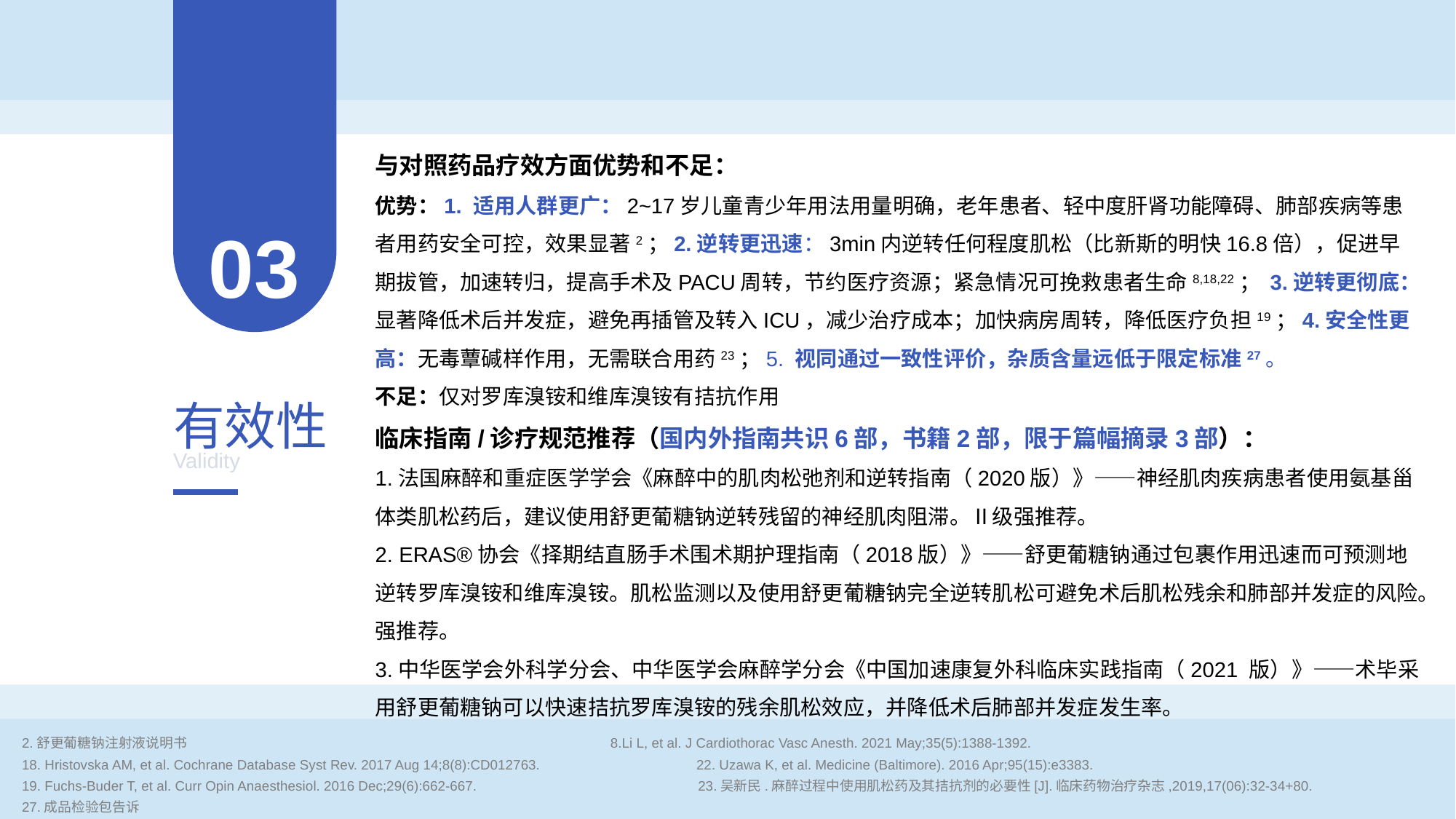

与对照药品疗效方面优势和不足：
优势：1. 适用人群更广：2~17岁儿童青少年用法用量明确，老年患者、轻中度肝肾功能障碍、肺部疾病等患者用药安全可控，效果显著2；2.逆转更迅速：3min内逆转任何程度肌松（比新斯的明快16.8倍），促进早期拔管，加速转归，提高手术及PACU周转，节约医疗资源；紧急情况可挽救患者生命8,18,22； 3.逆转更彻底：显著降低术后并发症，避免再插管及转入ICU，减少治疗成本；加快病房周转，降低医疗负担19；4.安全性更高：无毒蕈碱样作用，无需联合用药23；5. 视同通过一致性评价，杂质含量远低于限定标准27。
不足：仅对罗库溴铵和维库溴铵有拮抗作用
临床指南/诊疗规范推荐（国内外指南共识6部，书籍2部，限于篇幅摘录3部）：
1.法国麻醉和重症医学学会《麻醉中的肌肉松弛剂和逆转指南（2020版）》——神经肌肉疾病患者使用氨基甾体类肌松药后，建议使用舒更葡糖钠逆转残留的神经肌肉阻滞。Ⅱ级强推荐。
2. ERAS®协会《择期结直肠手术围术期护理指南（2018版）》——舒更葡糖钠通过包裹作用迅速而可预测地逆转罗库溴铵和维库溴铵。肌松监测以及使用舒更葡糖钠完全逆转肌松可避免术后肌松残余和肺部并发症的风险。强推荐。
3.中华医学会外科学分会、中华医学会麻醉学分会《中国加速康复外科临床实践指南（2021 版）》——术毕采用舒更葡糖钠可以快速拮抗罗库溴铵的残余肌松效应，并降低术后肺部并发症发生率。
03
有效性
Validity
2.舒更葡糖钠注射液说明书                                                                                                                                        8.Li L, et al. J Cardiothorac Vasc Anesth. 2021 May;35(5):1388-1392.
18. Hristovska AM, et al. Cochrane Database Syst Rev. 2017 Aug 14;8(8):CD012763.                                         22. Uzawa K, et al. Medicine (Baltimore). 2016 Apr;95(15):e3383.
19. Fuchs-Buder T, et al. Curr Opin Anaesthesiol. 2016 Dec;29(6):662-667.                                                          23.吴新民.麻醉过程中使用肌松药及其拮抗剂的必要性[J].临床药物治疗杂志,2019,17(06):32-34+80.
27.成品检验包告诉